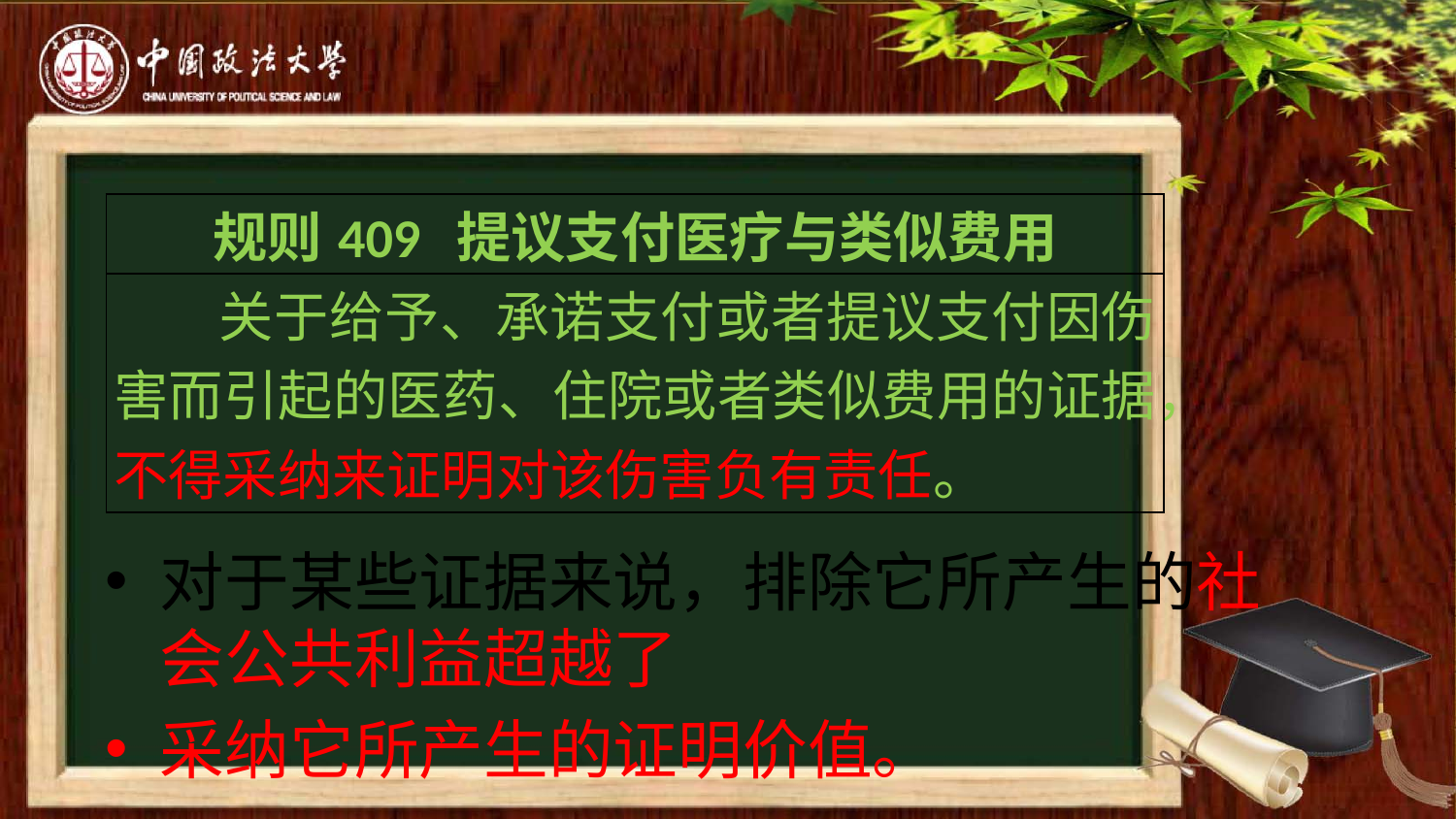

#
| 规则409 提议支付医疗与类似费用 |
| --- |
| 关于给予、承诺支付或者提议支付因伤害而引起的医药、住院或者类似费用的证据，不得采纳来证明对该伤害负有责任。 |
对于某些证据来说，排除它所产生的社会公共利益超越了
采纳它所产生的证明价值。